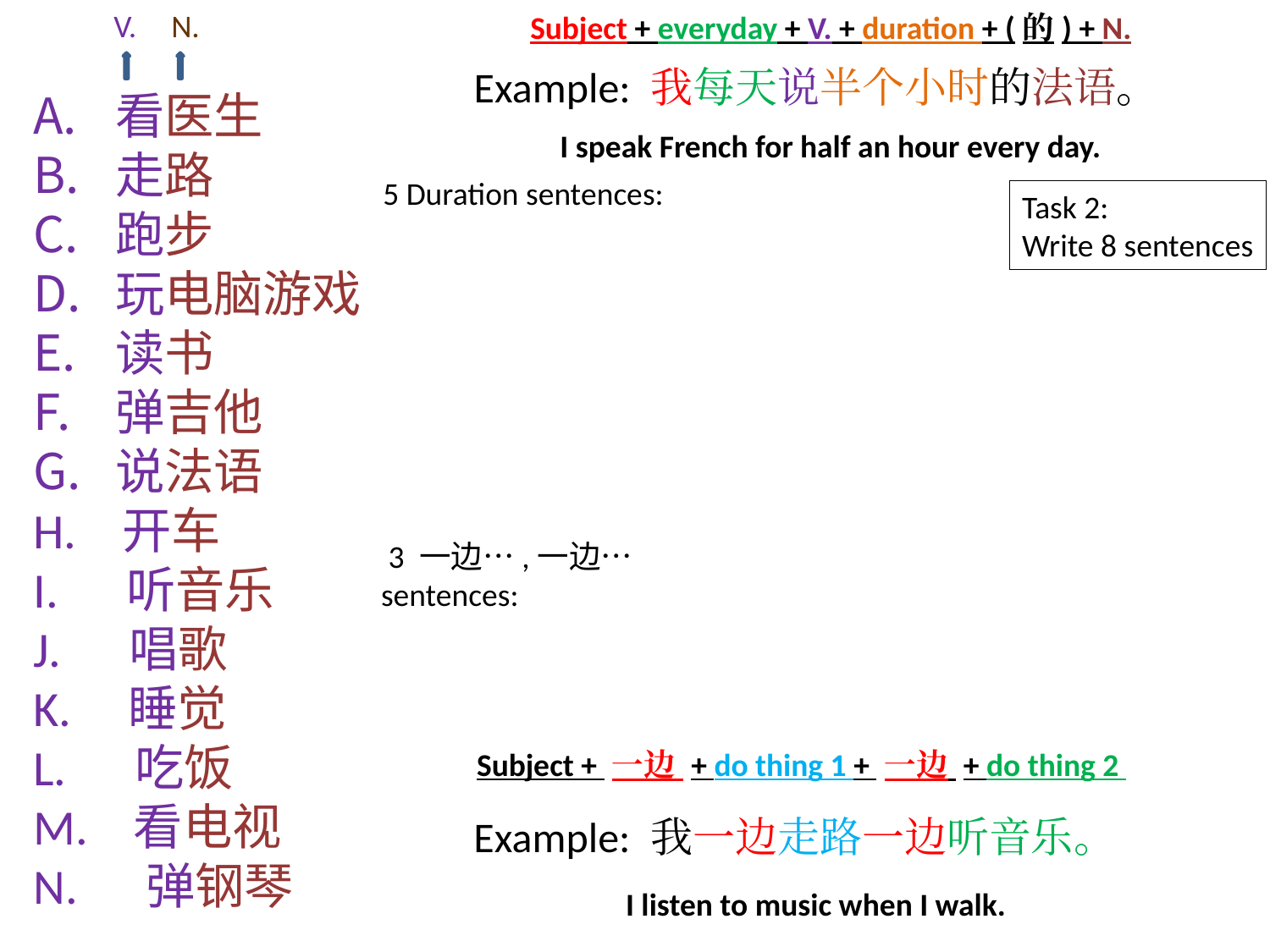

V.
N.
Subject + everyday + V. + duration + (的) + N.

Example: 我每天说半个小时的法语。
  看医生
  走路
  跑步
  玩电脑游戏
  读书
  弹吉他
  说法语
H.   开车
I.     听音乐
J.     唱歌
K.    睡觉
L.     吃饭
M.   看电视
N.     弹钢琴

I speak French for half an hour every day.
5 Duration sentences:
Task 2:
Write 8 sentences
 3 一边…,一边… sentences:
Subject + 一边 + do thing 1 + 一边 + do thing 2
Example: 我一边走路一边听音乐。
I listen to music when I walk.